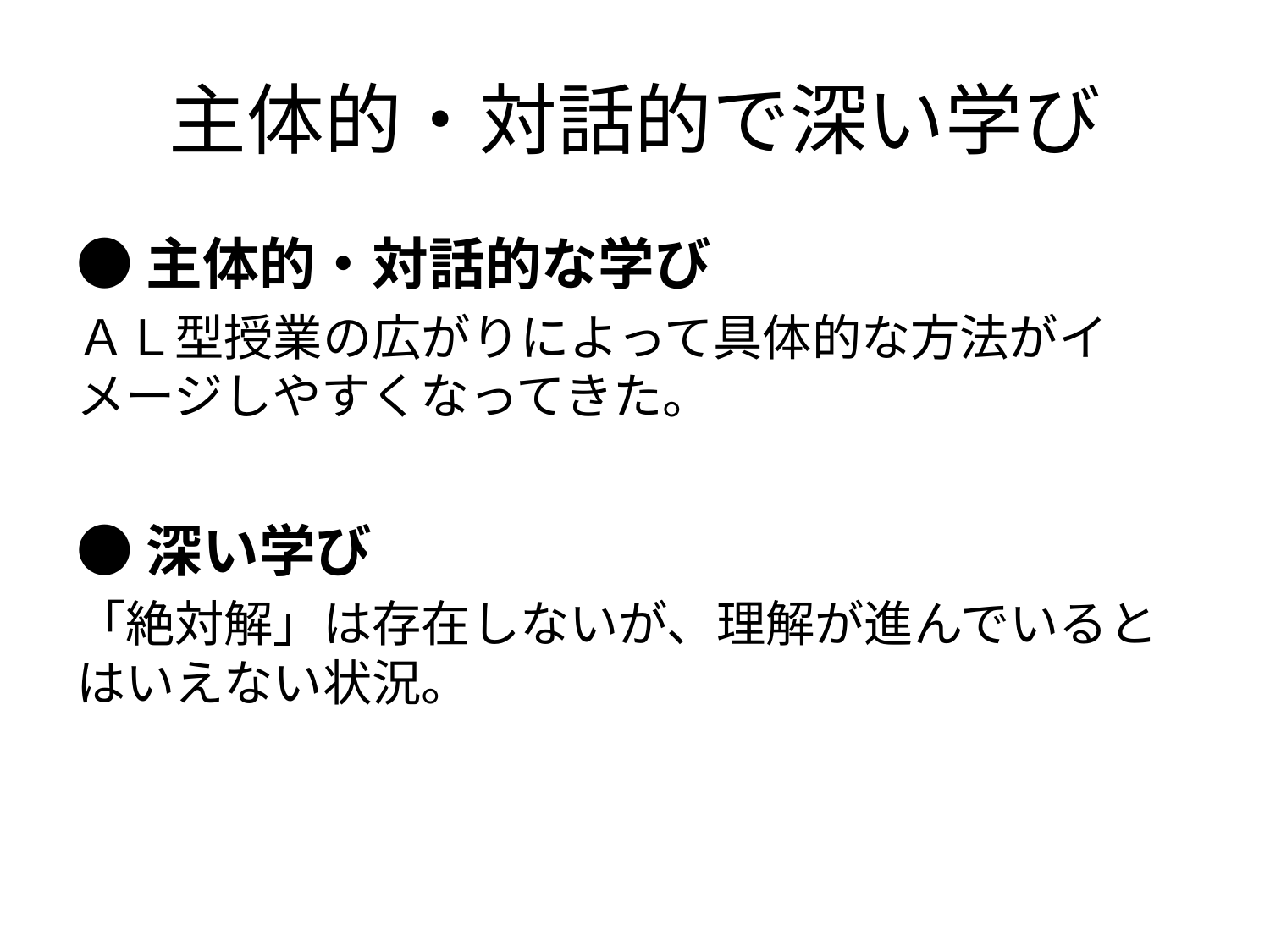

# 主体的・対話的で深い学び
●主体的・対話的な学び
ＡＬ型授業の広がりによって具体的な方法がイメージしやすくなってきた。

●深い学び
「絶対解」は存在しないが、理解が進んでいるとはいえない状況。